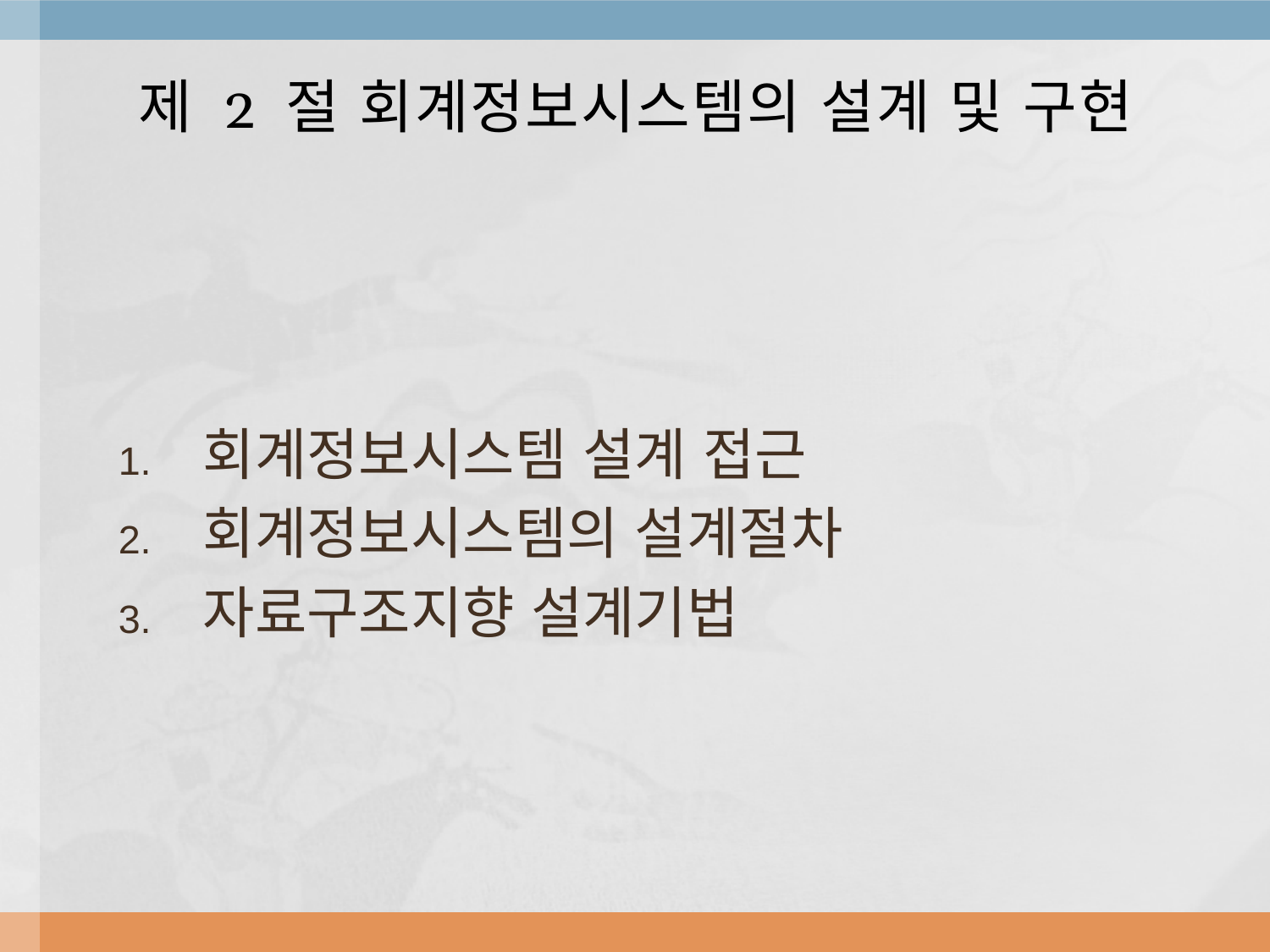

# 제 2 절 회계정보시스템의 설계 및 구현
회계정보시스템 설계 접근
회계정보시스템의 설계절차
자료구조지향 설계기법